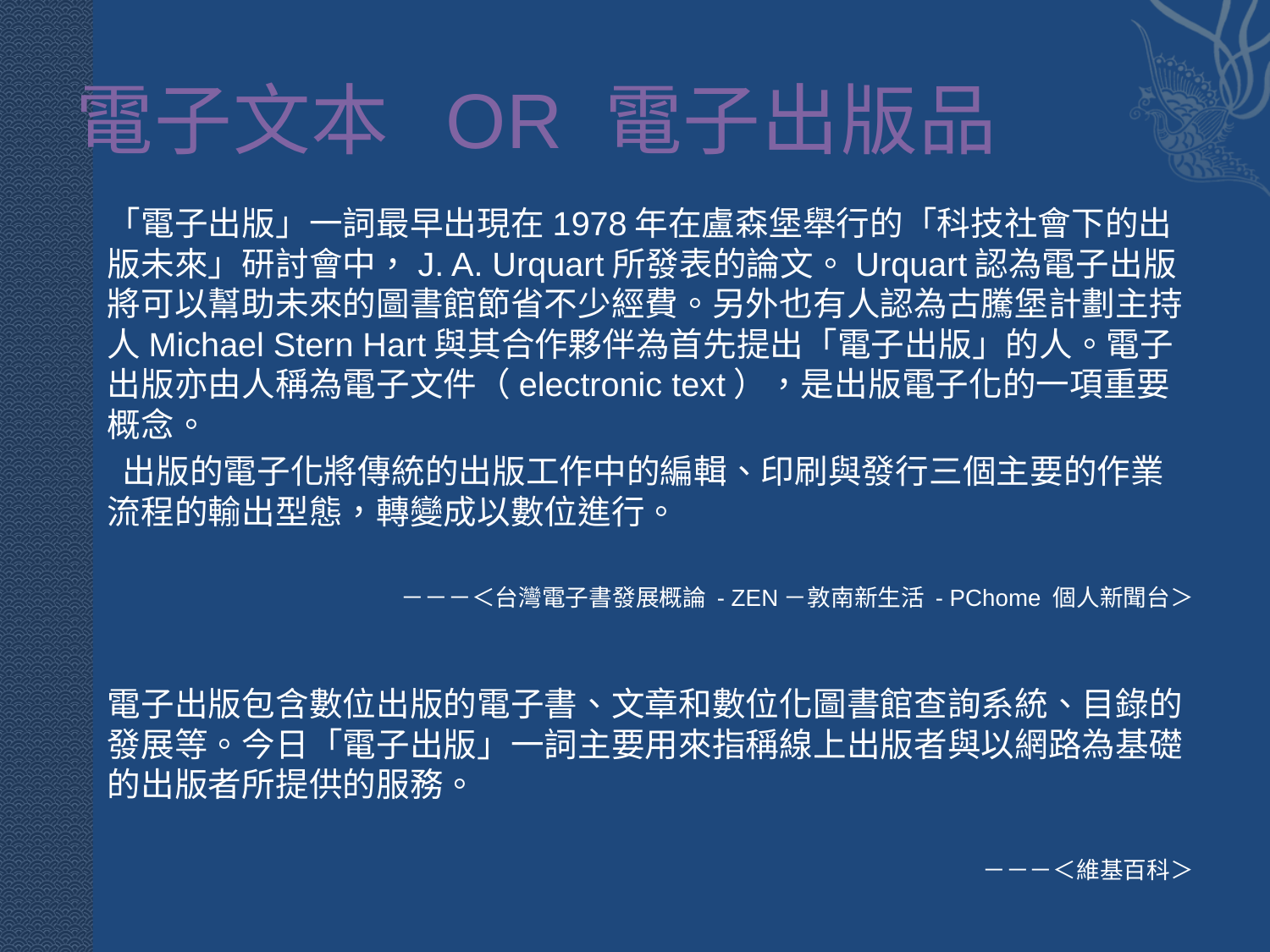

# 電子文本  OR 電子出版品
「電子出版」一詞最早出現在1978年在盧森堡舉行的「科技社會下的出版未來」研討會中，J. A. Urquart所發表的論文。Urquart認為電子出版將可以幫助未來的圖書館節省不少經費。另外也有人認為古騰堡計劃主持人Michael Stern Hart與其合作夥伴為首先提出「電子出版」的人。電子出版亦由人稱為電子文件（electronic text），是出版電子化的一項重要概念。
 出版的電子化將傳統的出版工作中的編輯、印刷與發行三個主要的作業流程的輸出型態，轉變成以數位進行。

－－－＜台灣電子書發展概論 - ZEN－敦南新生活 - PChome 個人新聞台＞

電子出版包含數位出版的電子書、文章和數位化圖書館查詢系統、目錄的發展等。今日「電子出版」一詞主要用來指稱線上出版者與以網路為基礎的出版者所提供的服務。

－－－＜維基百科＞